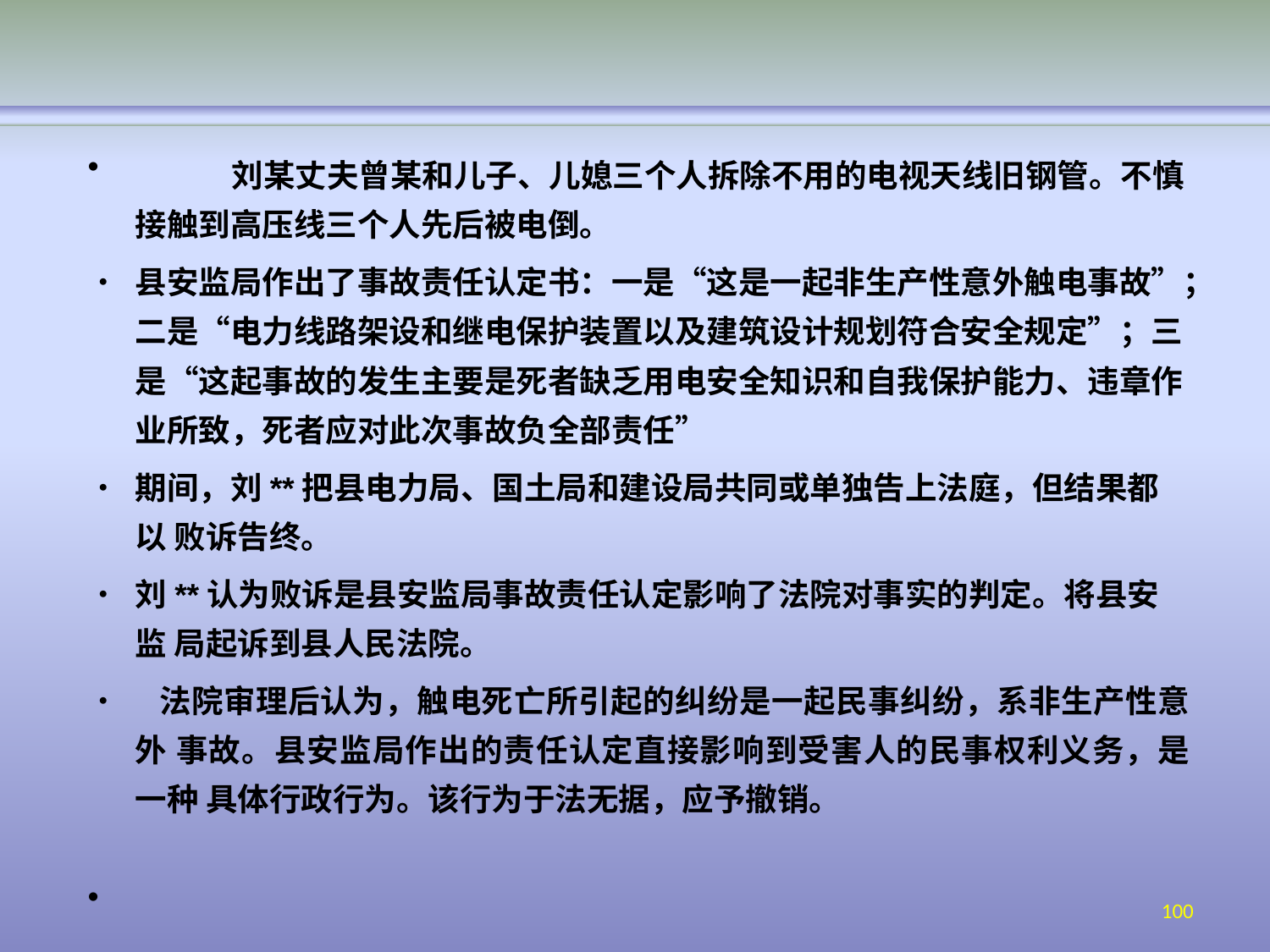

刘某丈夫曾某和儿子、儿媳三个人拆除不用的电视天线旧钢管。不慎 接触到高压线三个人先后被电倒。
•	县安监局作出了事故责任认定书：一是“这是一起非生产性意外触电事故”； 二是“电力线路架设和继电保护装置以及建筑设计规划符合安全规定”；三 是“这起事故的发生主要是死者缺乏用电安全知识和自我保护能力、违章作 业所致，死者应对此次事故负全部责任”
•	期间，刘**把县电力局、国土局和建设局共同或单独告上法庭，但结果都以 败诉告终。
•	刘**认为败诉是县安监局事故责任认定影响了法院对事实的判定。将县安监 局起诉到县人民法院。
•    法院审理后认为，触电死亡所引起的纠纷是一起民事纠纷，系非生产性意外 事故。县安监局作出的责任认定直接影响到受害人的民事权利义务，是一种 具体行政行为。该行为于法无据，应予撤销。
•
•
100